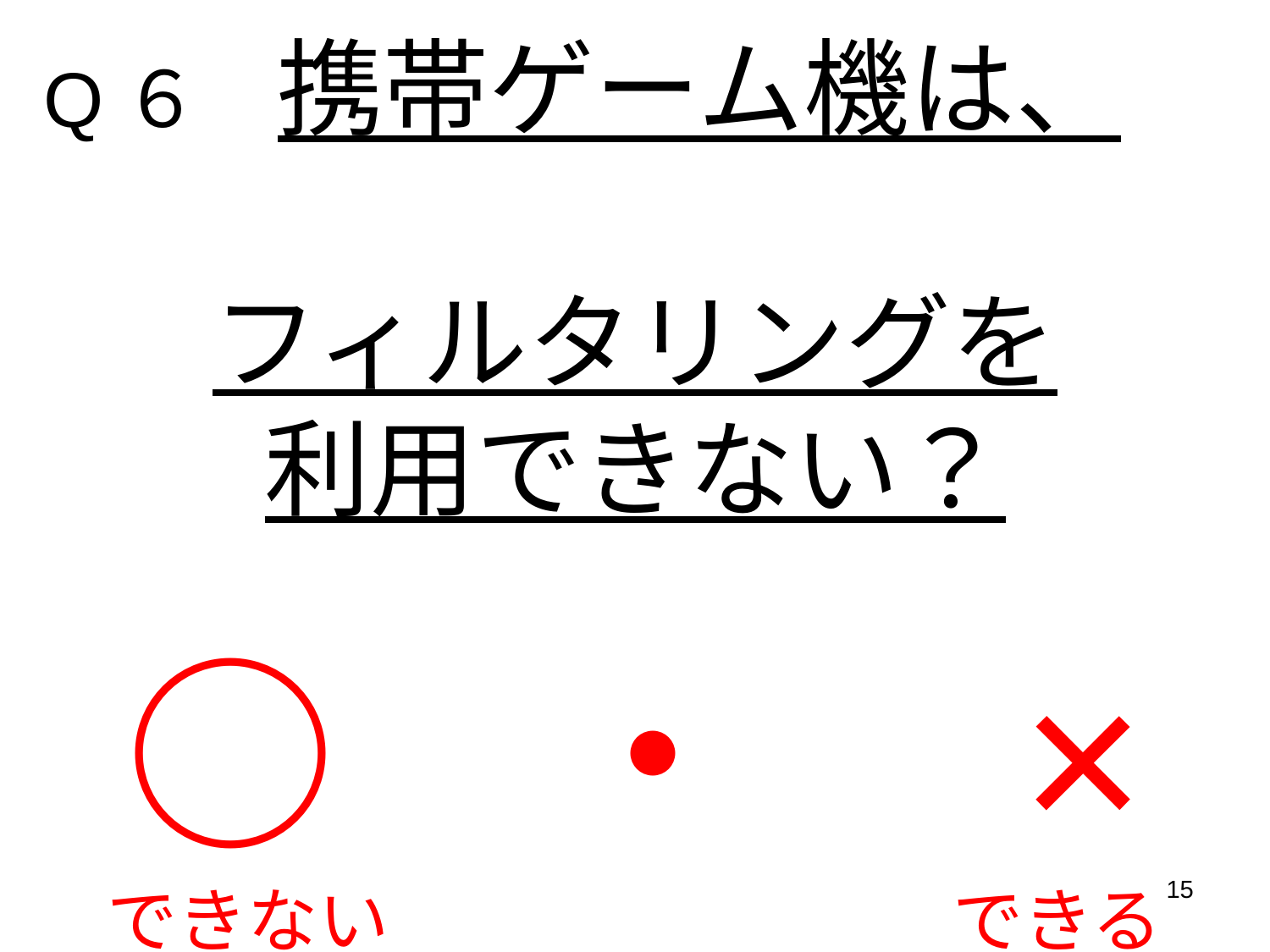

# Q６　携帯ゲーム機は、　　  . フィルタリングを 利用できない？ ○　・　× できない　　　　　　　　できる
15